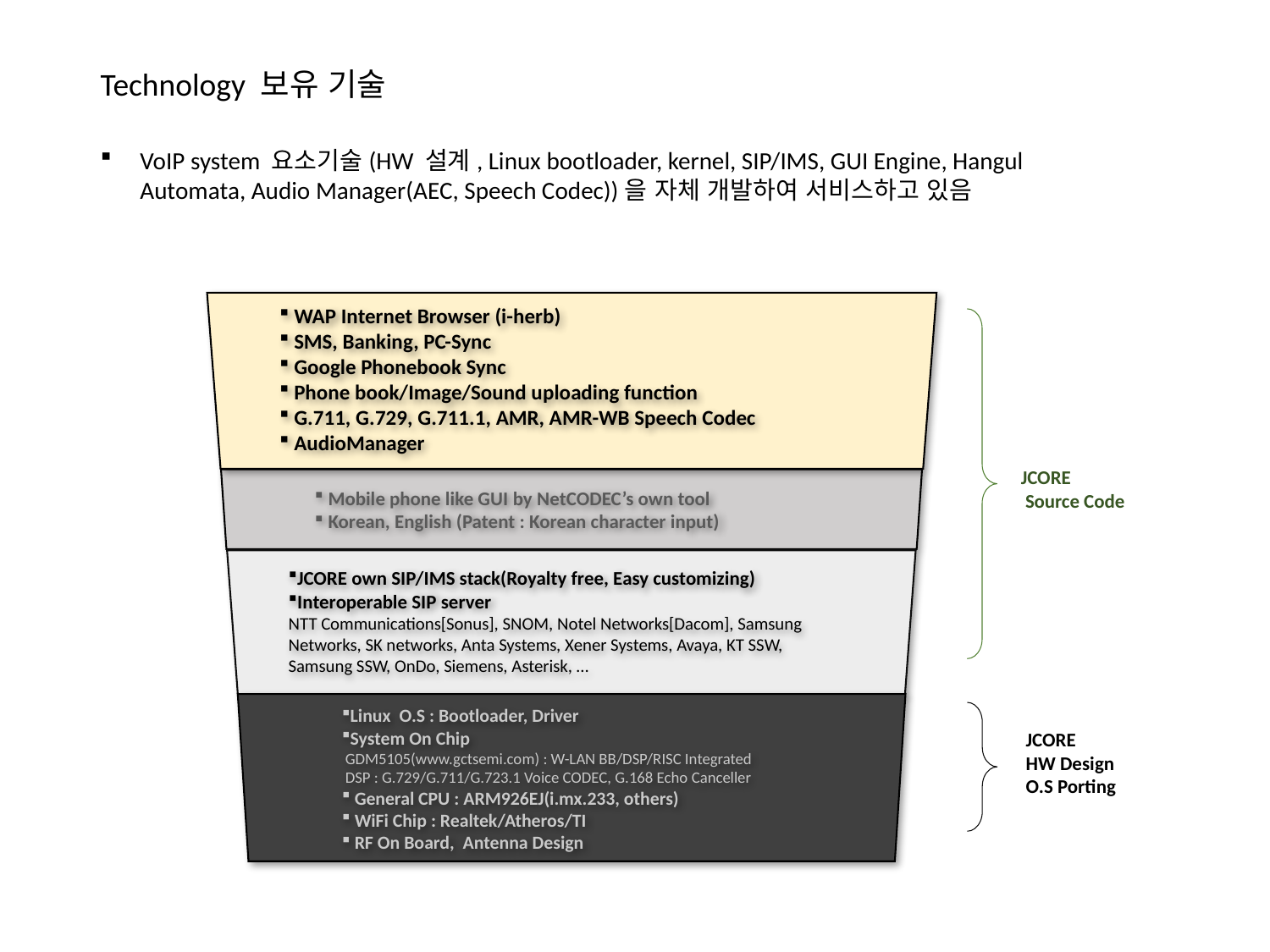

Technology 보유 기술
VoIP system 요소기술(HW 설계, Linux bootloader, kernel, SIP/IMS, GUI Engine, Hangul Automata, Audio Manager(AEC, Speech Codec))을 자체 개발하여 서비스하고 있음

 WAP Internet Browser (i-herb)
 SMS, Banking, PC-Sync
 Google Phonebook Sync
 Phone book/Image/Sound uploading function
 G.711, G.729, G.711.1, AMR, AMR-WB Speech Codec
 AudioManager

 Mobile phone like GUI by NetCODEC’s own tool
 Korean, English (Patent : Korean character input)

JCORE own SIP/IMS stack(Royalty free, Easy customizing)
Interoperable SIP server
NTT Communications[Sonus], SNOM, Notel Networks[Dacom], Samsung
Networks, SK networks, Anta Systems, Xener Systems, Avaya, KT SSW,
Samsung SSW, OnDo, Siemens, Asterisk, …

Linux  O.S : Bootloader, Driver
System On Chip
 GDM5105(www.gctsemi.com) : W-LAN BB/DSP/RISC Integrated
 DSP : G.729/G.711/G.723.1 Voice CODEC, G.168 Echo Canceller
 General CPU : ARM926EJ(i.mx.233, others)
 WiFi Chip : Realtek/Atheros/TI
 RF On Board,  Antenna Design

JCORE
 Source Code

JCORE
HW Design
O.S Porting